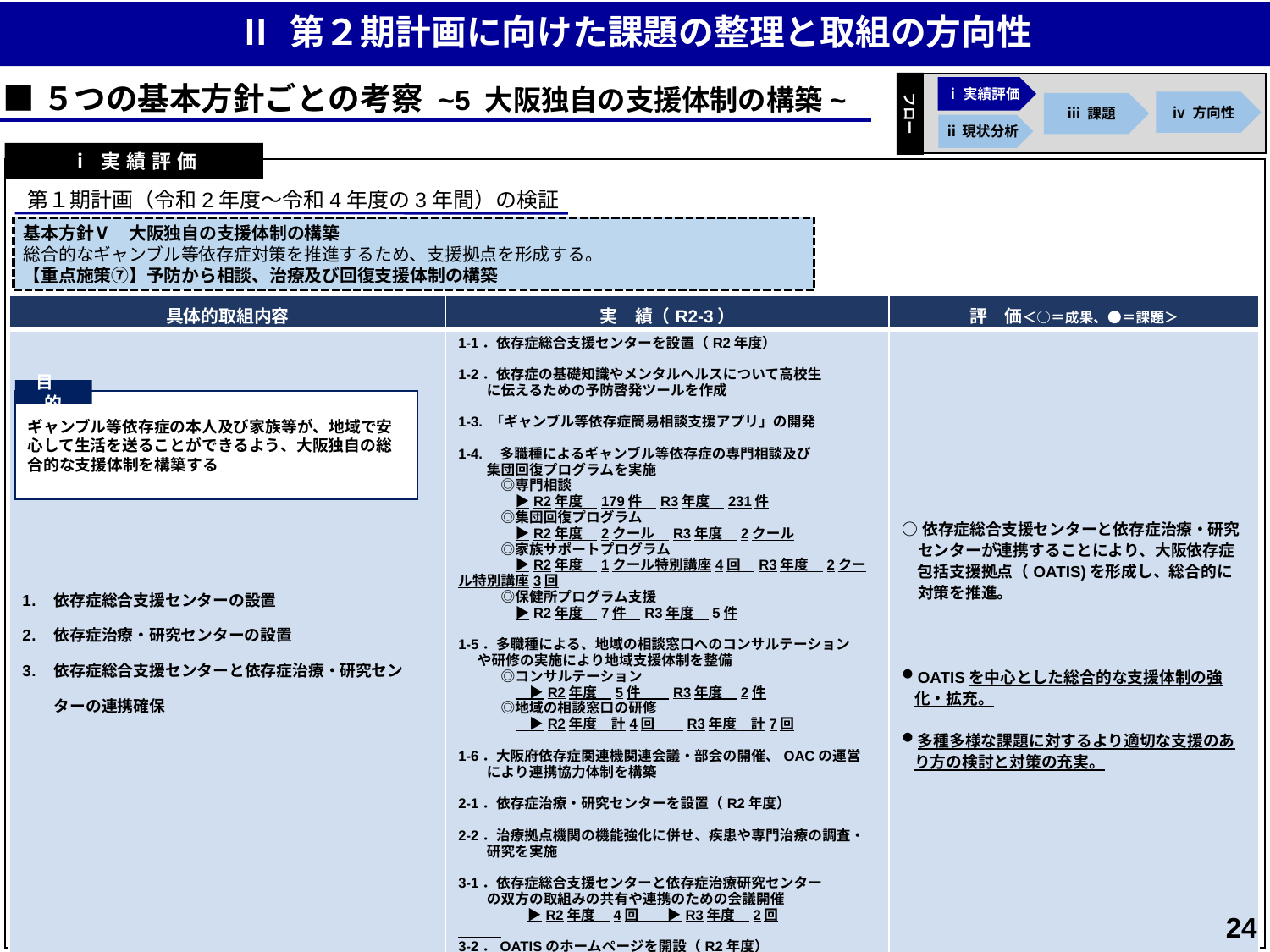

Ⅱ 第２期計画に向けた課題の整理と取組の方向性
フロー

ⅰ実績評価
ⅳ 方向性
ⅲ 課題
ⅱ現状分析
■５つの基本方針ごとの考察 ~5 大阪独自の支援体制の構築~

ⅰ実績評価

第１期計画（令和2年度～令和4年度の3年間）の検証
基本方針Ⅴ　大阪独自の支援体制の構築
総合的なギャンブル等依存症対策を推進するため、支援拠点を形成する。
【重点施策⑦】予防から相談、治療及び回復支援体制の構築
| 具体的取組内容 | 実　績（R2-3） | 評　価＜○＝成果、●＝課題＞ |
| --- | --- | --- |
| 依存症総合支援センターの設置 依存症治療・研究センターの設置 依存症総合支援センターと依存症治療・研究センターの連携確保 | 1-1．依存症総合支援センターを設置（R2年度） 1-2．依存症の基礎知識やメンタルヘルスについて高校生 　　に伝えるための予防啓発ツールを作成 1-3. 「ギャンブル等依存症簡易相談支援アプリ」の開発 1-4.　多職種によるギャンブル等依存症の専門相談及び 　　集団回復プログラムを実施 　　　◎専門相談 　　　　▶R2年度　179件　R3年度　231件 　　　◎集団回復プログラム　　　 　　　　▶R2年度　2クール　R3年度　2クール　 　　　◎家族サポートプログラム 　　　　▶R2年度　1クール特別講座4回　R3年度　2クール特別講座3回 　　　◎保健所プログラム支援 　　　　▶R2年度　7件　R3年度　5件 1-5．多職種による、地域の相談窓口へのコンサルテーション や研修の実施により地域支援体制を整備 　　　◎コンサルテーション 　　　　　▶R2年度　5件　　R3年度　2件 　　　◎地域の相談窓口の研修　 　　　　　▶R2年度　計4回　　R3年度　計7回 1-6．大阪府依存症関連機関連会議・部会の開催、OACの運営 　　により連携協力体制を構築 2-1．依存症治療・研究センターを設置（R2年度） 　 2-2．治療拠点機関の機能強化に併せ、疾患や専門治療の調査・ 　　研究を実施 3-1．依存症総合支援センターと依存症治療研究センター 　　の双方の取組みの共有や連携のための会議開催 　　　　　▶R2年度　4回　　▶R3年度　2回 　　　 3-2．OATISのホームページを開設（R2年度） | ○依存症総合支援センターと依存症治療・研究 　センターが連携することにより、大阪依存症 　包括支援拠点（OATIS)を形成し、総合的に 　対策を推進。 OATISを中心とした総合的な支援体制の強化・拡充。 多種多様な課題に対するより適切な支援のあり方の検討と対策の充実。 |
目　的
ギャンブル等依存症の本人及び家族等が、地域で安心して生活を送ることができるよう、大阪独自の総合的な支援体制を構築する

24